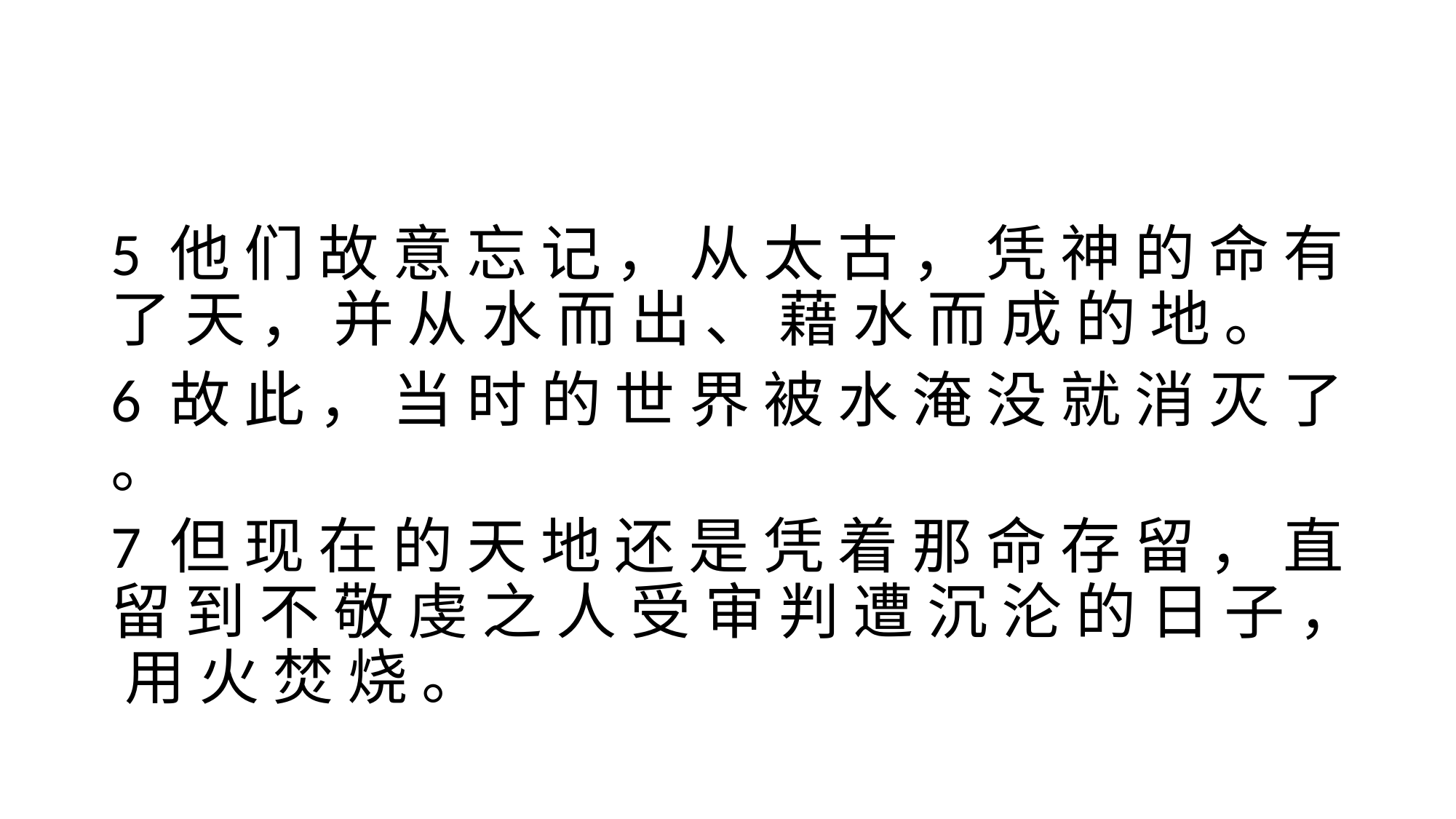

#
5 他 们 故 意 忘 记 ， 从 太 古 ， 凭 神 的 命 有 了 天 ， 并 从 水 而 出 、 藉 水 而 成 的 地 。
6 故 此 ， 当 时 的 世 界 被 水 淹 没 就 消 灭 了 。
7 但 现 在 的 天 地 还 是 凭 着 那 命 存 留 ， 直 留 到 不 敬 虔 之 人 受 审 判 遭 沉 沦 的 日 子 ， 用 火 焚 烧 。